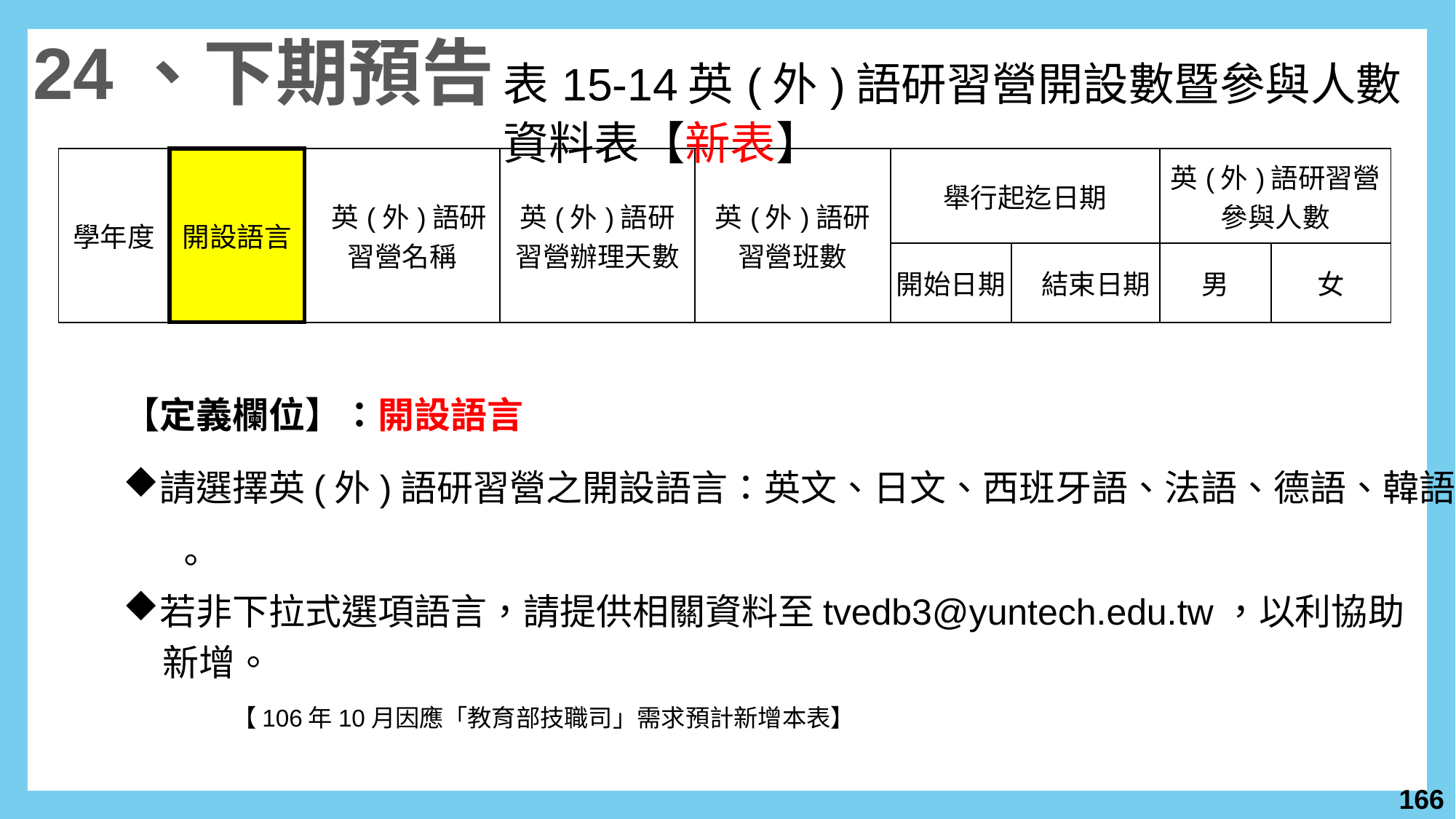

24、下期預告
表15-14英(外)語研習營開設數暨參與人數資料表【新表】
| 學年度 | 開設語言 | 英(外)語研習營名稱 | 英(外)語研習營辦理天數 | 英(外)語研習營班數 | 舉行起迄日期 |  | 英(外)語研習營 參與人數 |  |
| --- | --- | --- | --- | --- | --- | --- | --- | --- |
|  |  |  |  |  | 開始日期 | 結束日期 | 男 | 女 |
【定義欄位】：開設語言
請選擇英(外)語研習營之開設語言：英文、日文、西班牙語、法語、德語、韓語
     。
若非下拉式選項語言，請提供相關資料至tvedb3@yuntech.edu.tw，以利協助
新增。
	【106年10月因應「教育部技職司」需求預計新增本表】
166